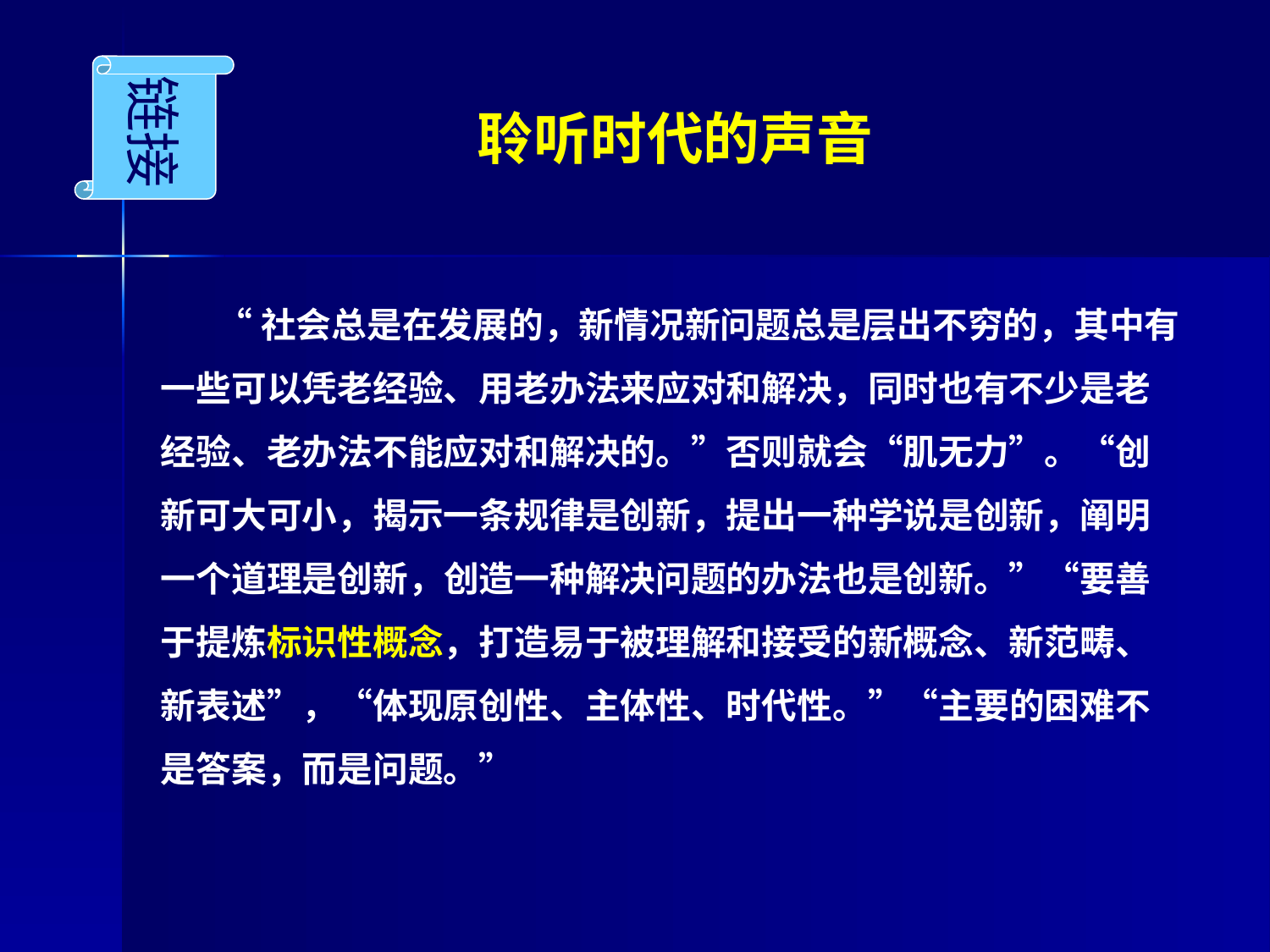

# 聆听时代的声音
链接
       “社会总是在发展的，新情况新问题总是层出不穷的，其中有一些可以凭老经验、用老办法来应对和解决，同时也有不少是老经验、老办法不能应对和解决的。”否则就会“肌无力”。“创新可大可小，揭示一条规律是创新，提出一种学说是创新，阐明一个道理是创新，创造一种解决问题的办法也是创新。”“要善于提炼标识性概念，打造易于被理解和接受的新概念、新范畴、新表述”，“体现原创性、主体性、时代性。”“主要的困难不是答案，而是问题。”